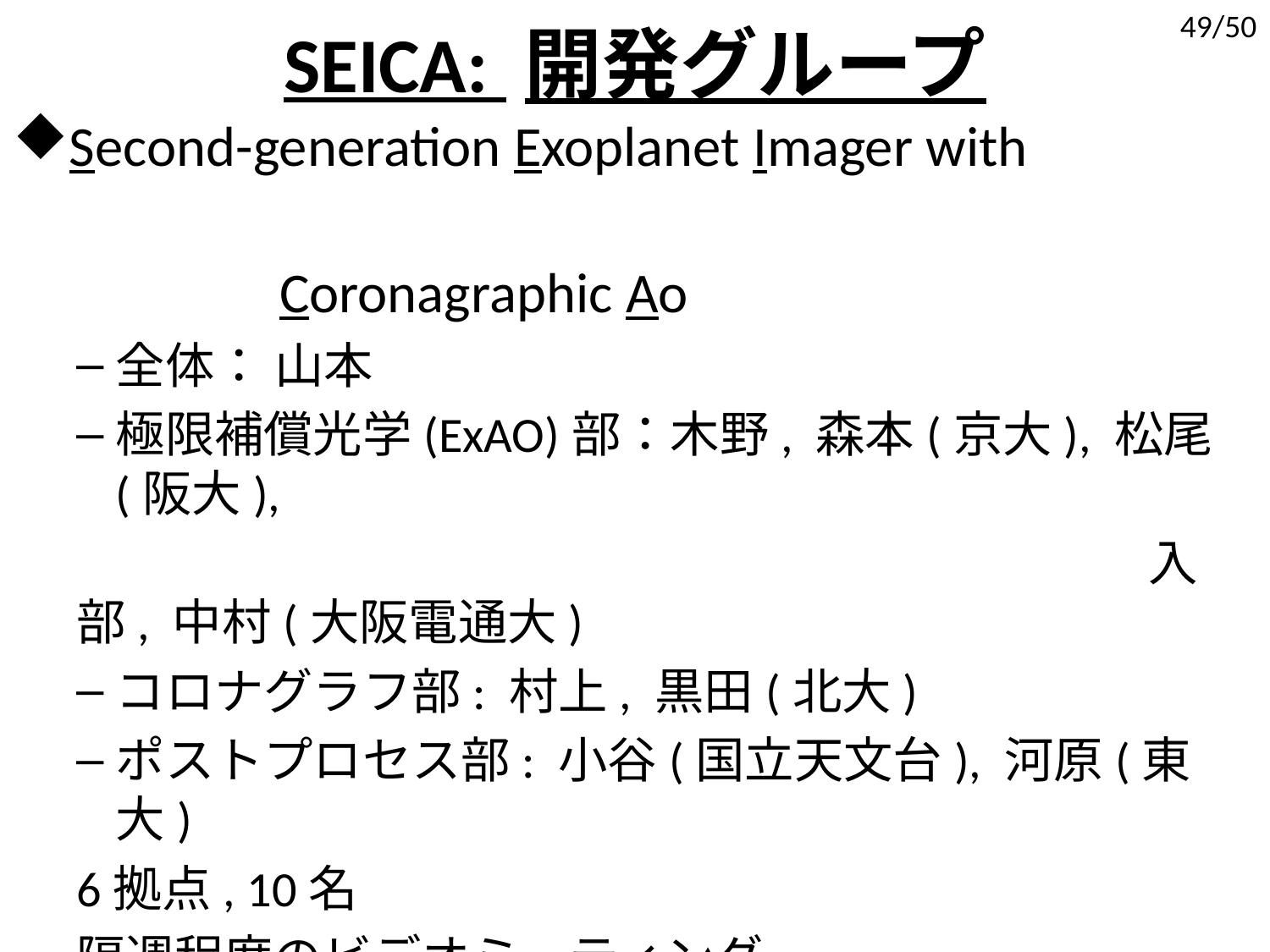

49/50
# SEICA: 開発グループ
Second-generation Exoplanet Imager with
											 Coronagraphic Ao
全体： 山本
極限補償光学(ExAO)部：木野, 森本(京大), 松尾(阪大),
								    入部, 中村(大阪電通大)
コロナグラフ部: 村上, 黒田(北大)
ポストプロセス部: 小谷(国立天文台), 河原(東大)
6拠点, 10名
隔週程度のビデオミーティング